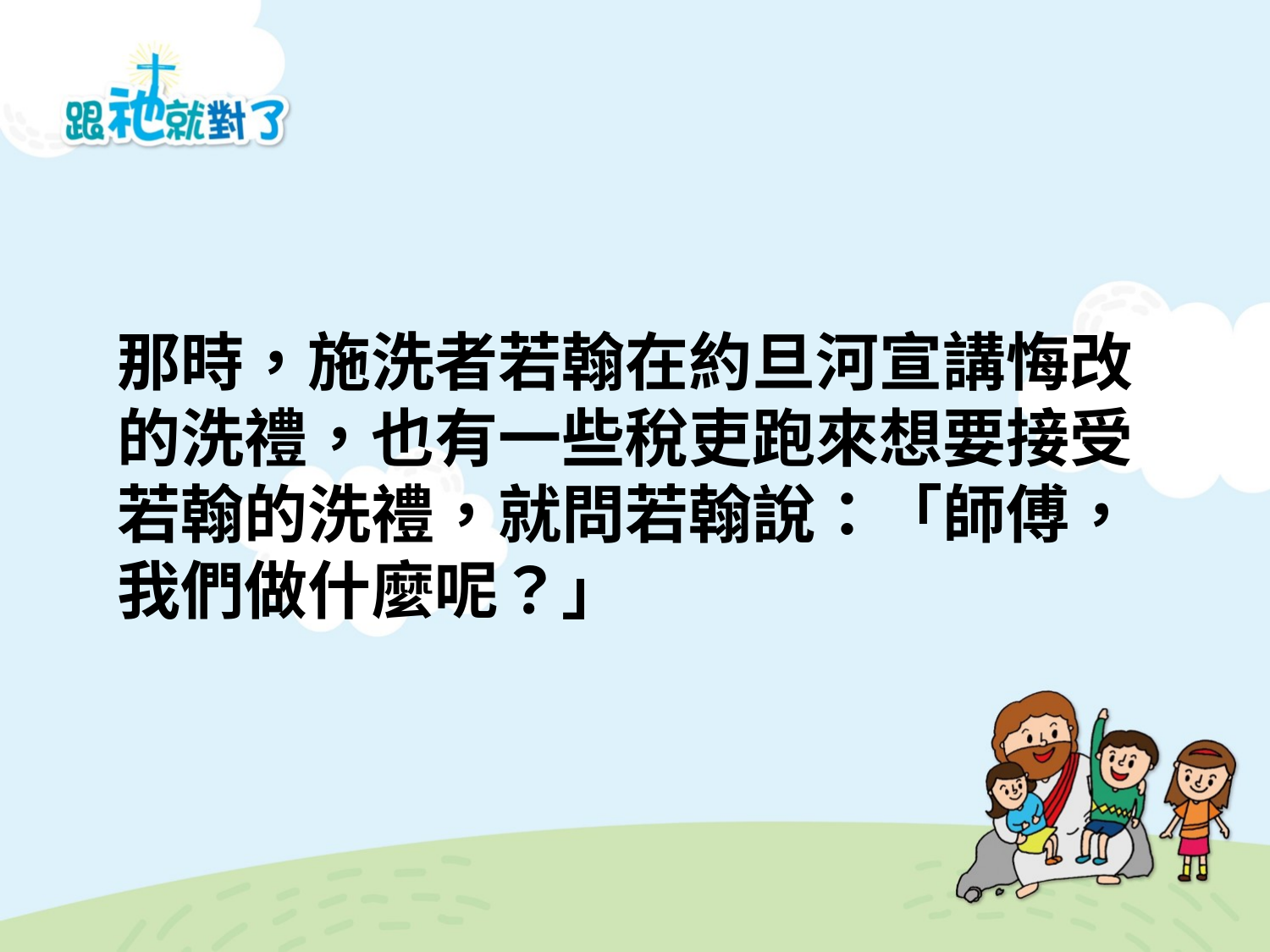

那時，施洗者若翰在約旦河宣講悔改的洗禮，也有一些稅吏跑來想要接受若翰的洗禮，就問若翰說：「師傅，我們做什麼呢？」